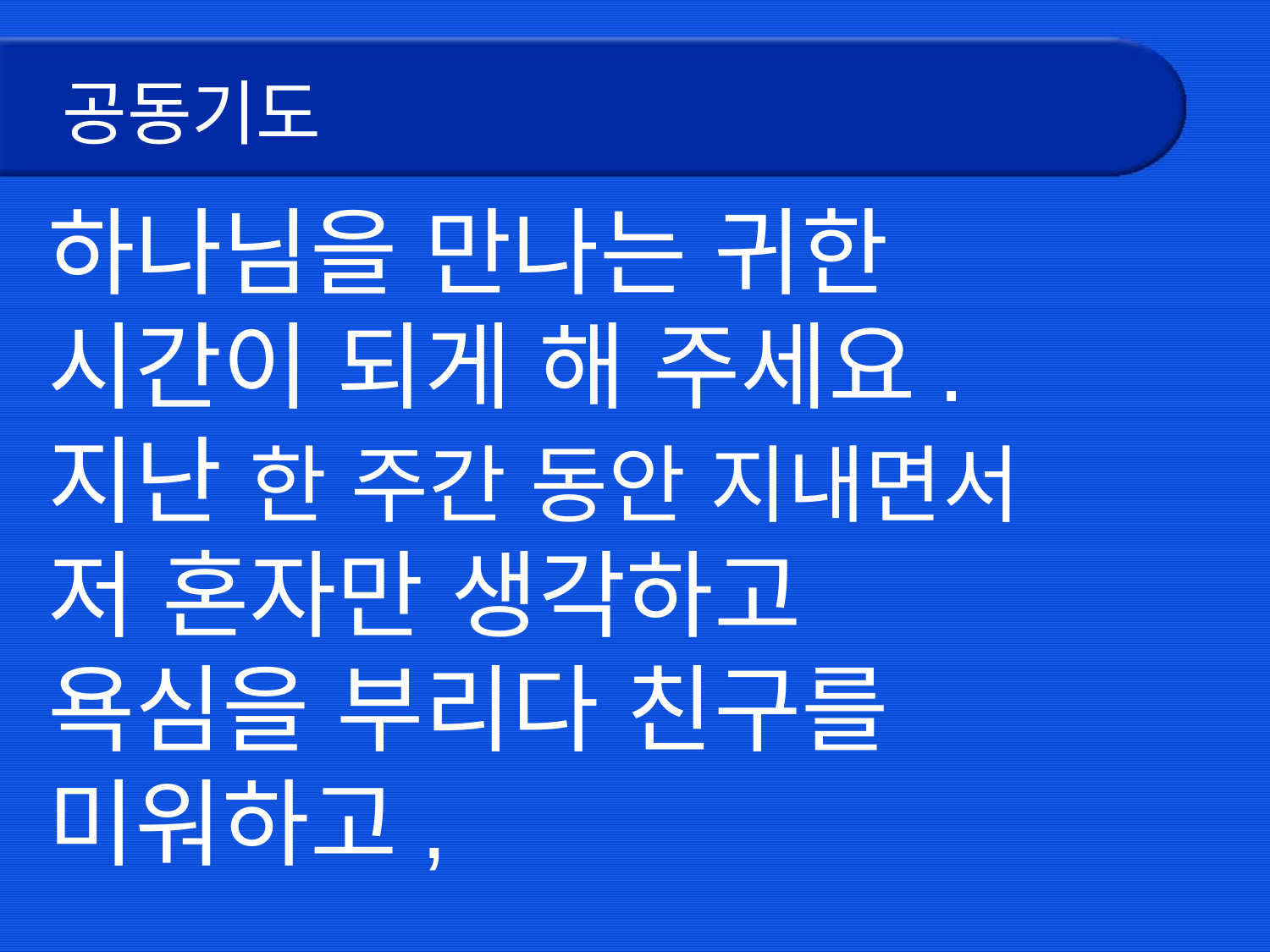

# 공동기도
하나님을 만나는 귀한
시간이 되게 해 주세요.
지난 한 주간 동안 지내면서 저 혼자만 생각하고
욕심을 부리다 친구를
미워하고,